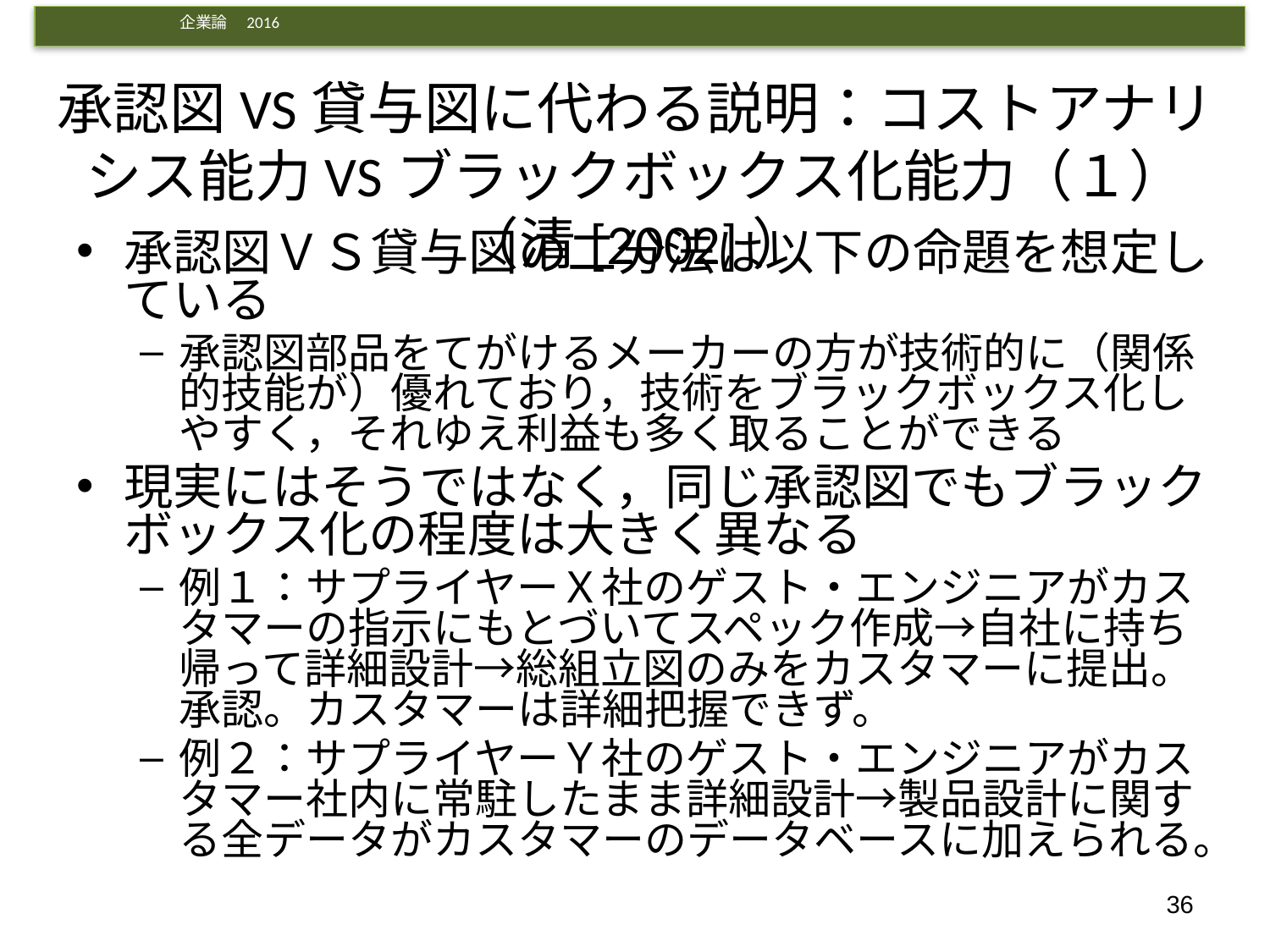

# 承認図VS貸与図に代わる説明：コストアナリシス能力VSブラックボックス化能力（１）（清[2002]）
承認図ＶＳ貸与図の二分法は以下の命題を想定している
承認図部品をてがけるメーカーの方が技術的に（関係的技能が）優れており，技術をブラックボックス化しやすく，それゆえ利益も多く取ることができる
現実にはそうではなく，同じ承認図でもブラックボックス化の程度は大きく異なる
例１：サプライヤーＸ社のゲスト・エンジニアがカスタマーの指示にもとづいてスペック作成→自社に持ち帰って詳細設計→総組立図のみをカスタマーに提出。承認。カスタマーは詳細把握できず。
例２：サプライヤーＹ社のゲスト・エンジニアがカスタマー社内に常駐したまま詳細設計→製品設計に関する全データがカスタマーのデータベースに加えられる。

36